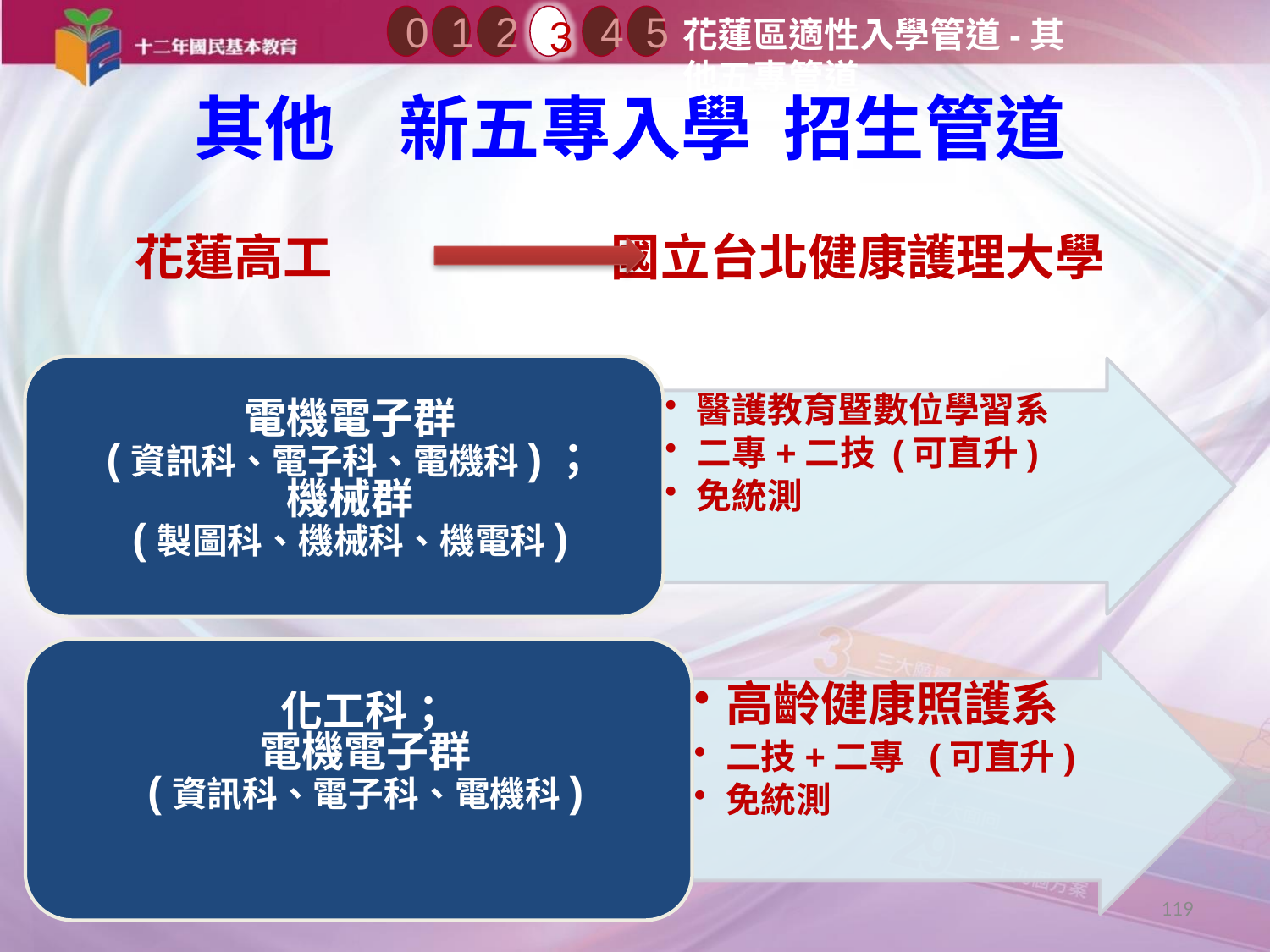

0
2
3
1
4
5
花蓮區適性入學管道-其他五專管道
# 其他    新五專入學  招生管道
   花蓮高工                                         國立台北健康護理大學

醫護教育暨數位學習系
二專+二技 (可直升)
免統測
電機電子群
(資訊科、電子科、電機科)；
機械群
(製圖科、機械科、機電科)
高齡健康照護系
二技+二專  (可直升)
免統測
化工科；
電機電子群
(資訊科、電子科、電機科)

119